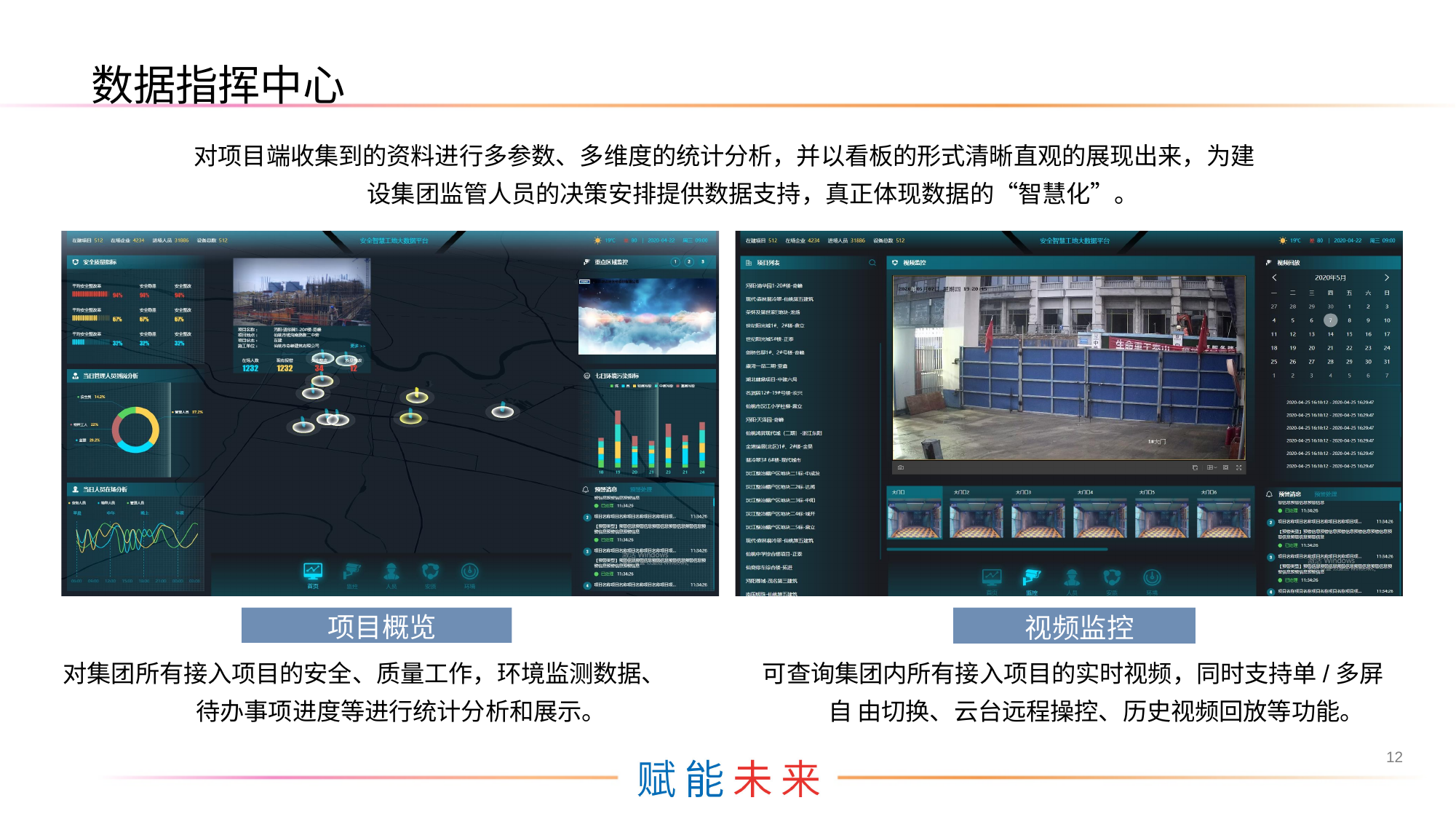

数据指挥中心
对项目端收集到的资料进行多参数、多维度的统计分析，并以看板的形式清晰直观的展现出来，为建设集团监管人员的决策安排提供数据支持，真正体现数据的“智慧化”。

项目概览
视频监控
对集团所有接入项目的安全、质量工作，环境监测数据、 待办事项进度等进行统计分析和展示。
可查询集团内所有接入项目的实时视频，同时支持单/多屏自 由切换、云台远程操控、历史视频回放等功能。
12